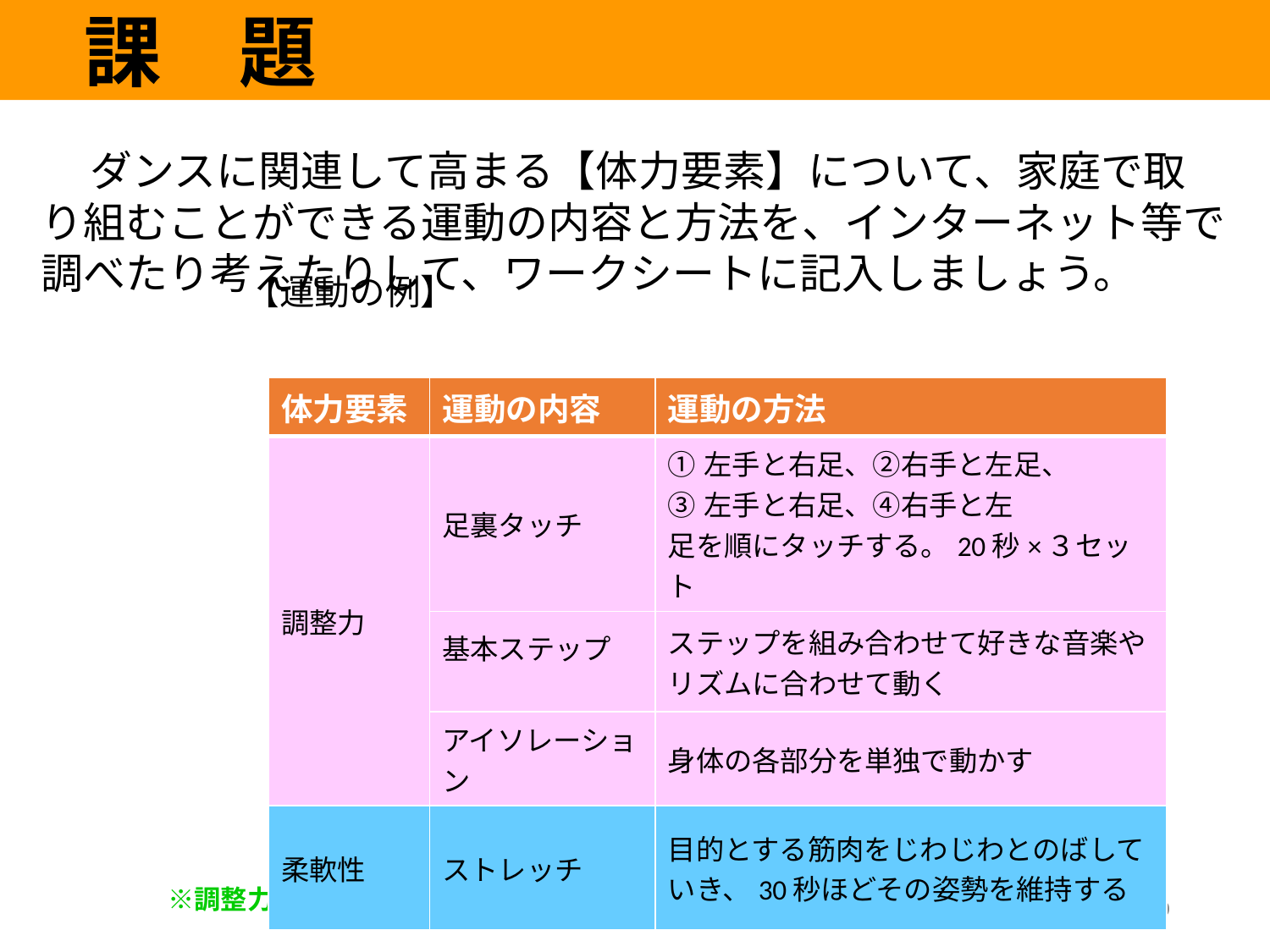

課　題
　ダンスに関連して高まる【体力要素】について、家庭で取り組むことができる運動の内容と方法を、インターネット等で調べたり考えたりして、ワークシートに記入しましょう。

【運動の例】
| 体力要素 | 運動の内容 | 運動の方法 |
| --- | --- | --- |
| 調整力 | 足裏タッチ | ①左手と右足、②右手と左足、 ③左手と右足、④右手と左 足を順にタッチする。20秒×３セット |
|  | 基本ステップ | ステップを組み合わせて好きな音楽やリズムに合わせて動く |
|  | アイソレーション | 身体の各部分を単独で動かす |
| 柔軟性 | ストレッチ | 目的とする筋肉をじわじわとのばしていき、30秒ほどその姿勢を維持する |
　※調整力については、1回の時間を調整することで全身持久力の向上にもつながる

10